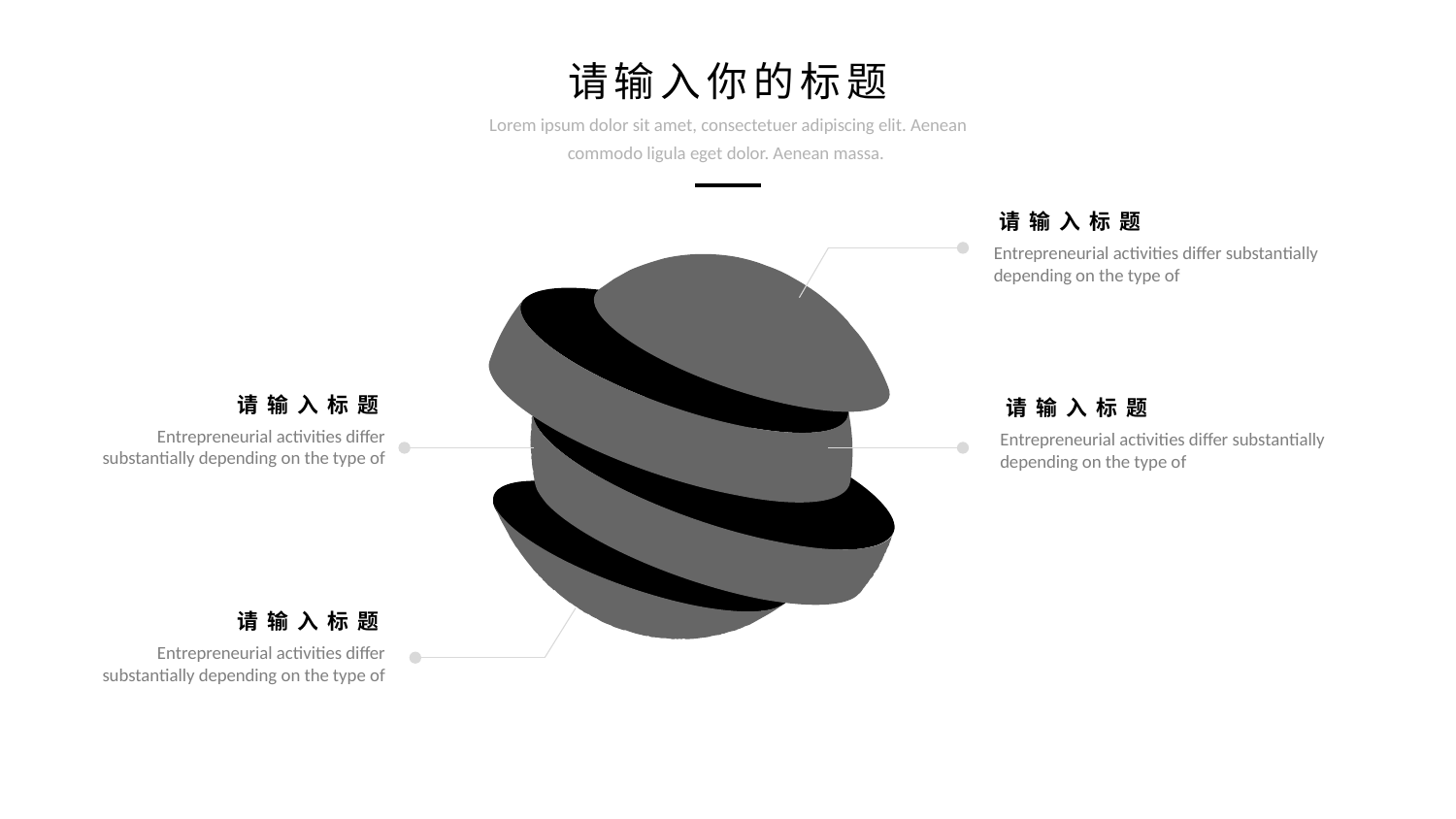

请输入你的标题
Lorem ipsum dolor sit amet, consectetuer adipiscing elit. Aenean commodo ligula eget dolor. Aenean massa.
请输入标题
Entrepreneurial activities differ substantially depending on the type of

请输入标题
请输入标题
Entrepreneurial activities differ substantially depending on the type of
Entrepreneurial activities differ substantially depending on the type of
请输入标题
Entrepreneurial activities differ substantially depending on the type of